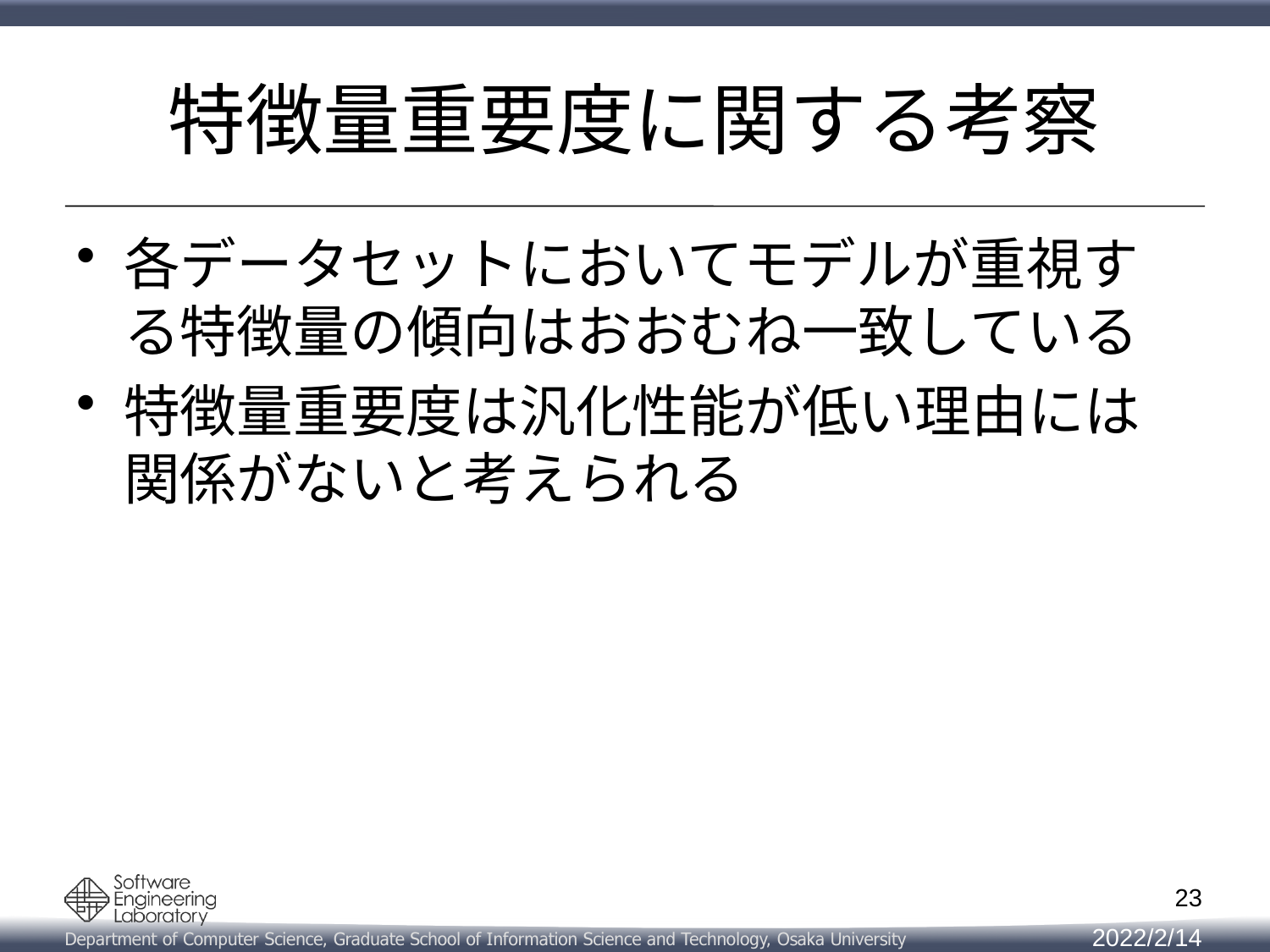

# 特徴量重要度に関する考察
各データセットにおいてモデルが重視する特徴量の傾向はおおむね一致している
特徴量重要度は汎化性能が低い理由には関係がないと考えられる
23
2022/2/14